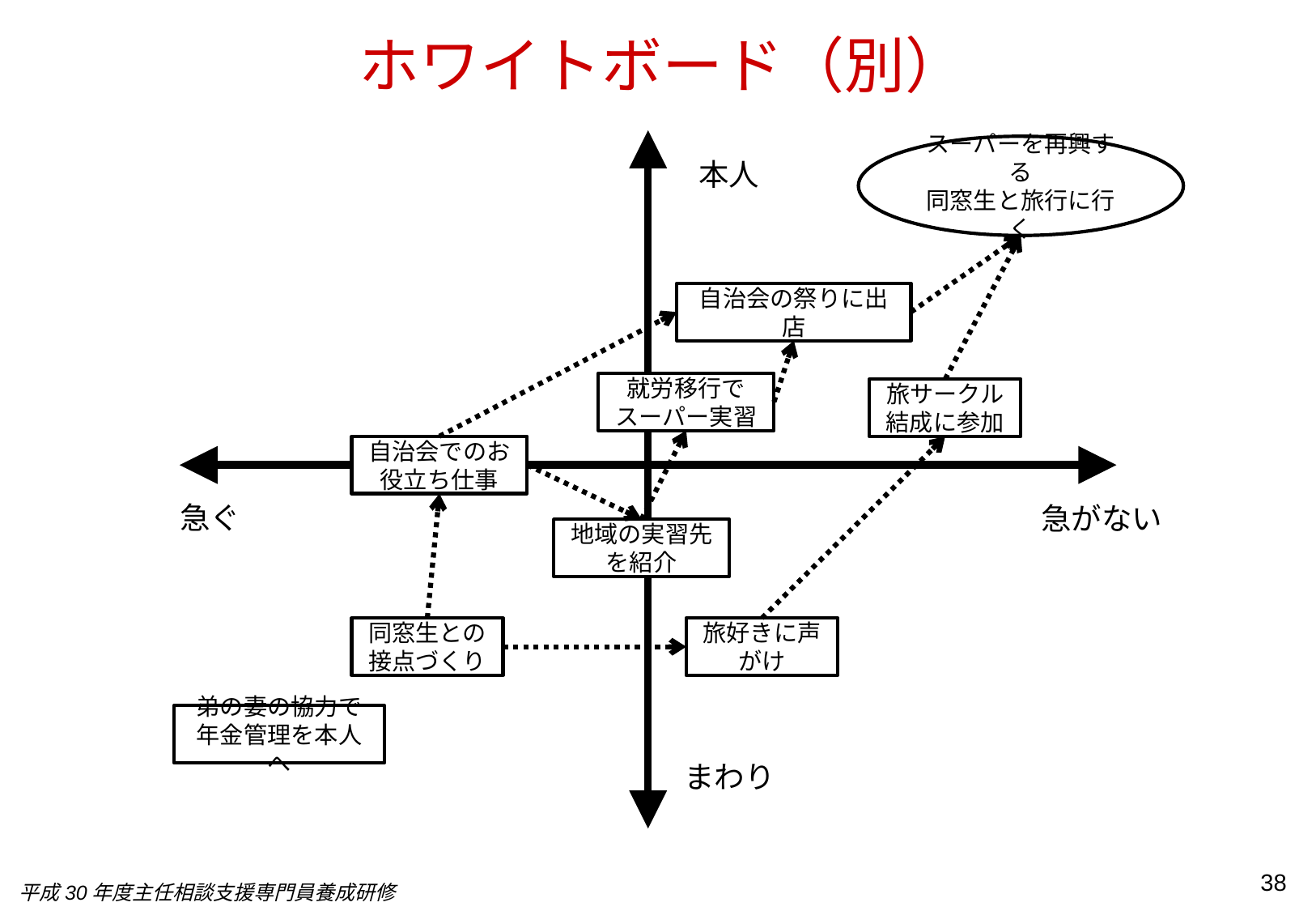

ホワイトボード（別）
スーパーを再興する
同窓生と旅行に行く
本人
自治会の祭りに出店
就労移行でスーパー実習
旅サークル結成に参加
自治会でのお役立ち仕事
急ぐ
急がない
地域の実習先を紹介
同窓生との接点づくり
旅好きに声がけ
弟の妻の協力で年金管理を本人へ
まわり
38
平成30年度主任相談支援専門員養成研修